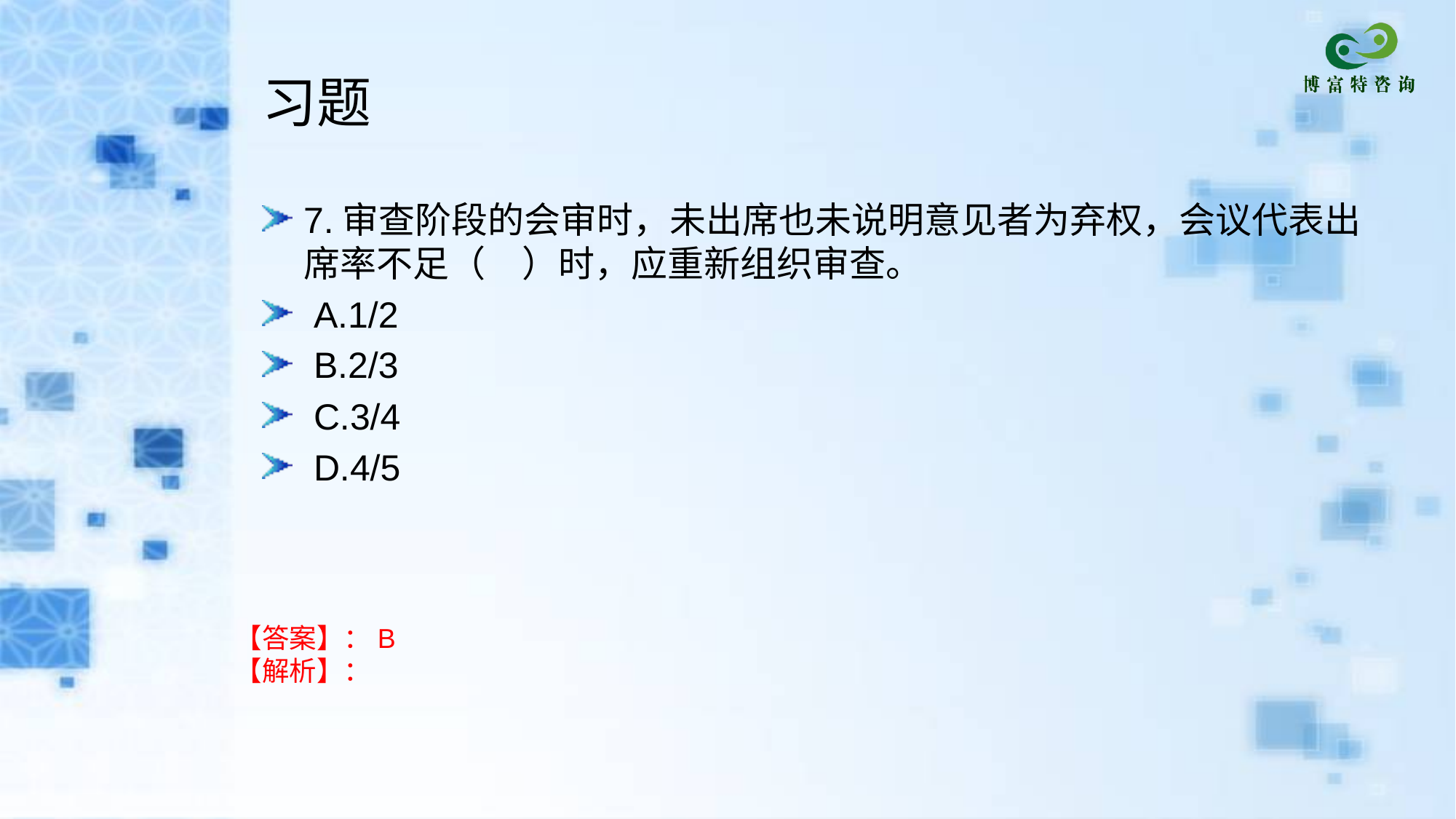

习题
7.审查阶段的会审时，未出席也未说明意见者为弃权，会议代表出席率不足（　）时，应重新组织审查。
 A.1/2
 B.2/3
 C.3/4
 D.4/5
【答案】：B
【解析】：